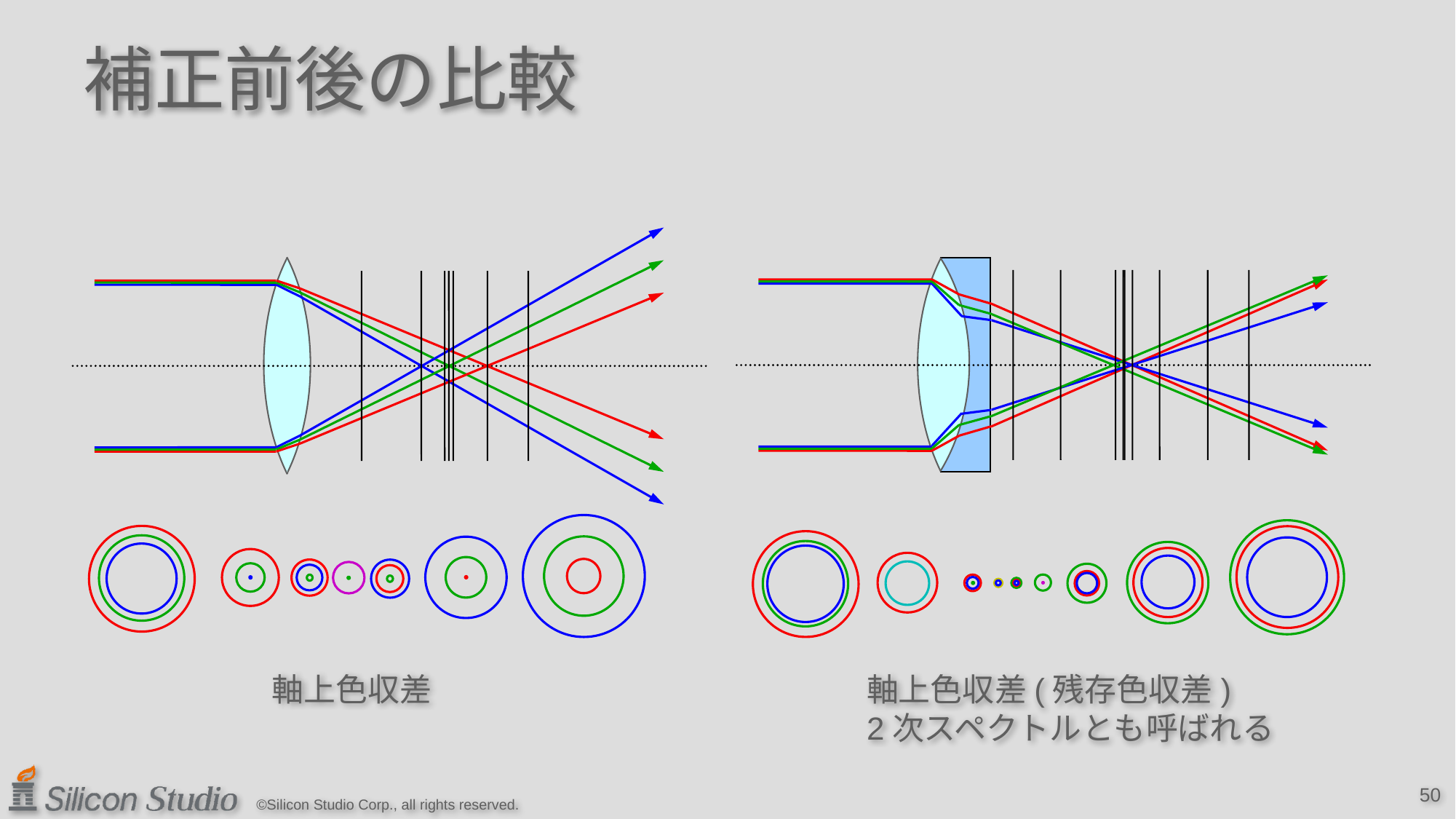

# 補正前後の比較

軸上色収差
軸上色収差(残存色収差)
2次スペクトルとも呼ばれる
50